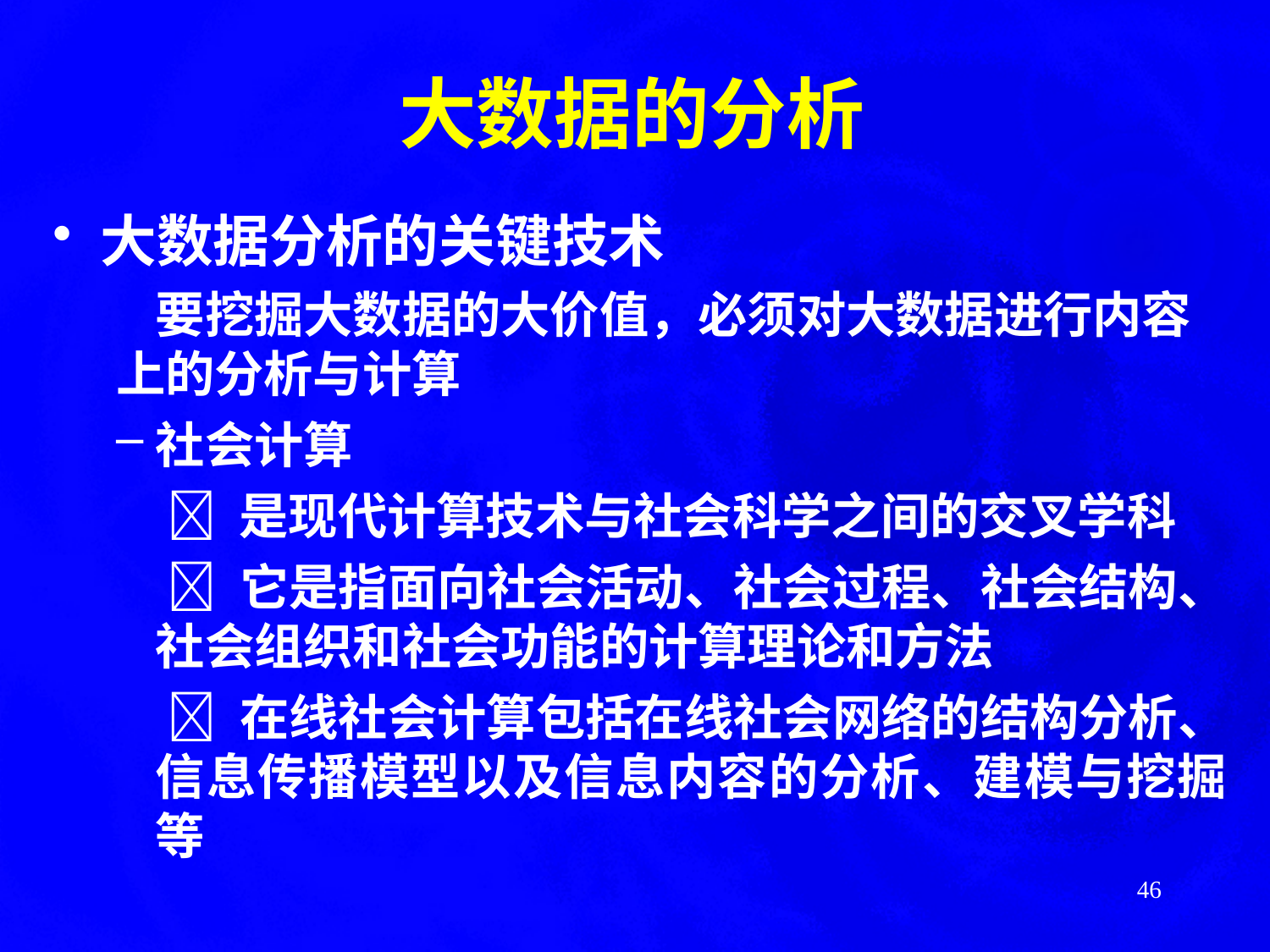

# 大数据的分析
大数据分析的关键技术
	要挖掘大数据的大价值，必须对大数据进行内容
上的分析与计算
社会计算
	 • 是现代计算技术与社会科学之间的交叉学科
	 • 它是指面向社会活动、社会过程、社会结构、社会组织和社会功能的计算理论和方法
	 • 在线社会计算包括在线社会网络的结构分析、信息传播模型以及信息内容的分析、建模与挖掘等
46